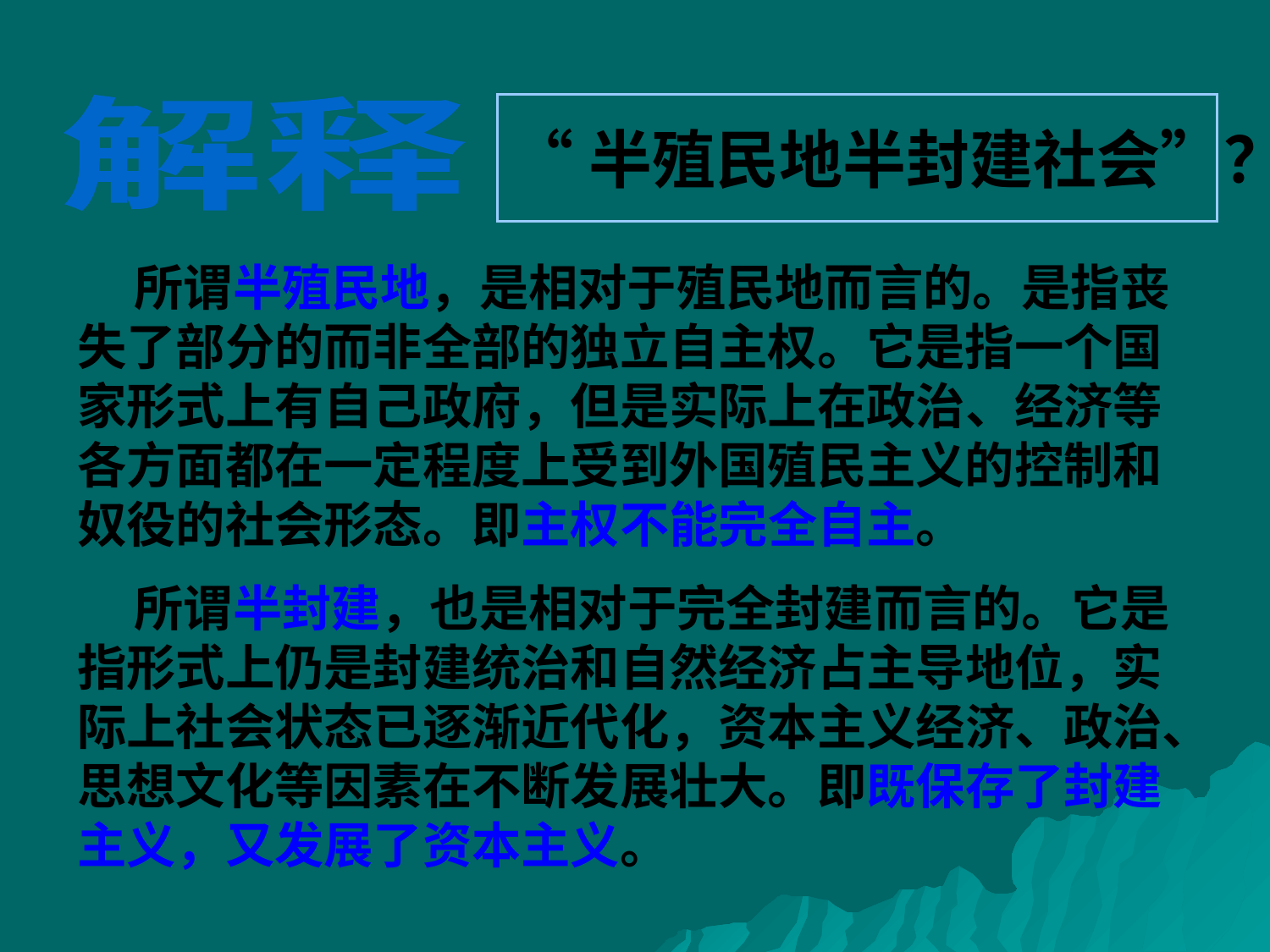

解释
“半殖民地半封建社会”？
    所谓半殖民地，是相对于殖民地而言的。是指丧失了部分的而非全部的独立自主权。它是指一个国家形式上有自己政府，但是实际上在政治、经济等各方面都在一定程度上受到外国殖民主义的控制和奴役的社会形态。即主权不能完全自主。
    所谓半封建，也是相对于完全封建而言的。它是指形式上仍是封建统治和自然经济占主导地位，实际上社会状态已逐渐近代化，资本主义经济、政治、思想文化等因素在不断发展壮大。即既保存了封建主义，又发展了资本主义。